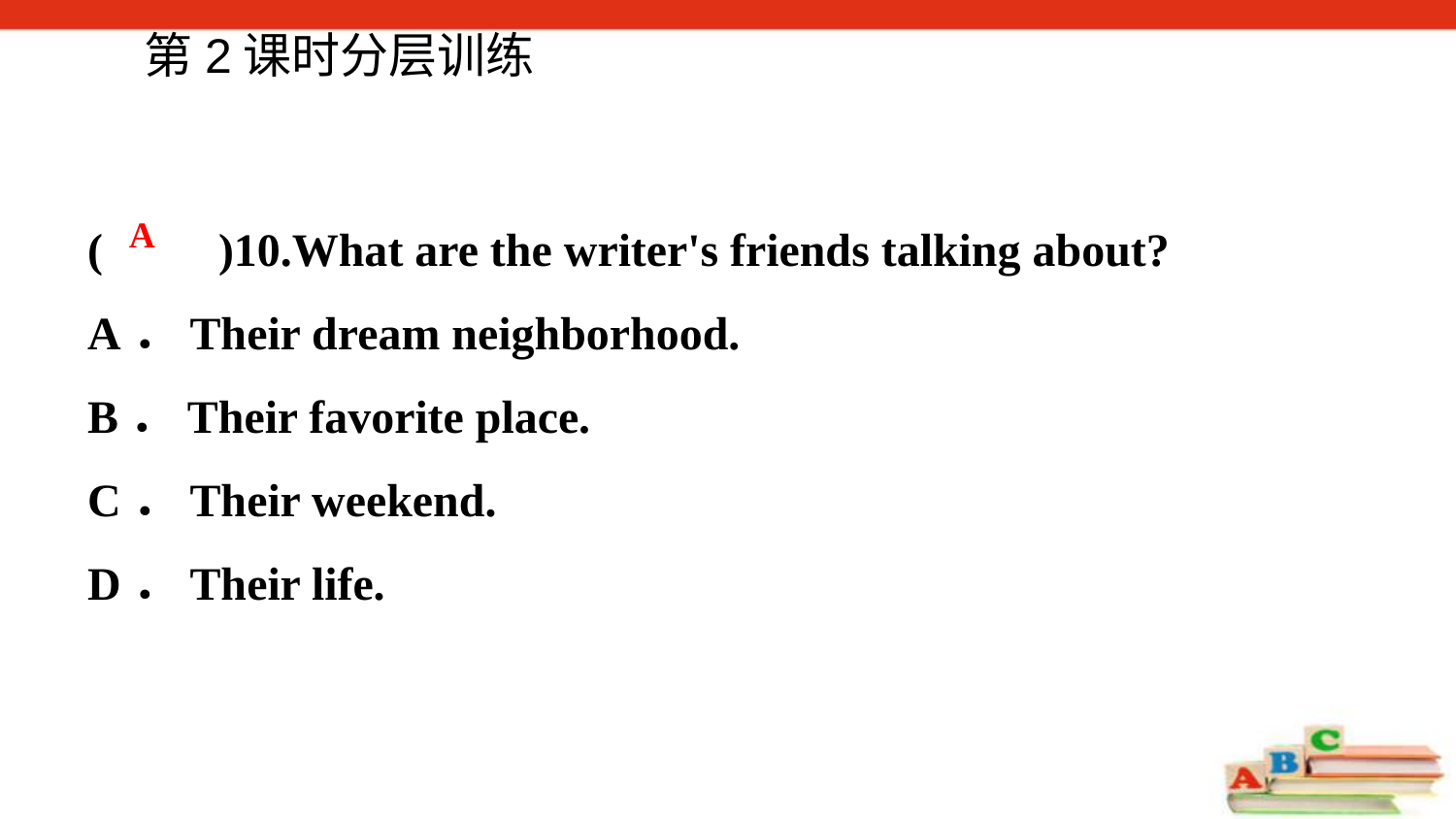

第2课时分层训练
(　　)10.What are the writer's friends talking about?
A．Their dream neighborhood.
B．Their favorite place.
C．Their weekend.
D．Their life.
A